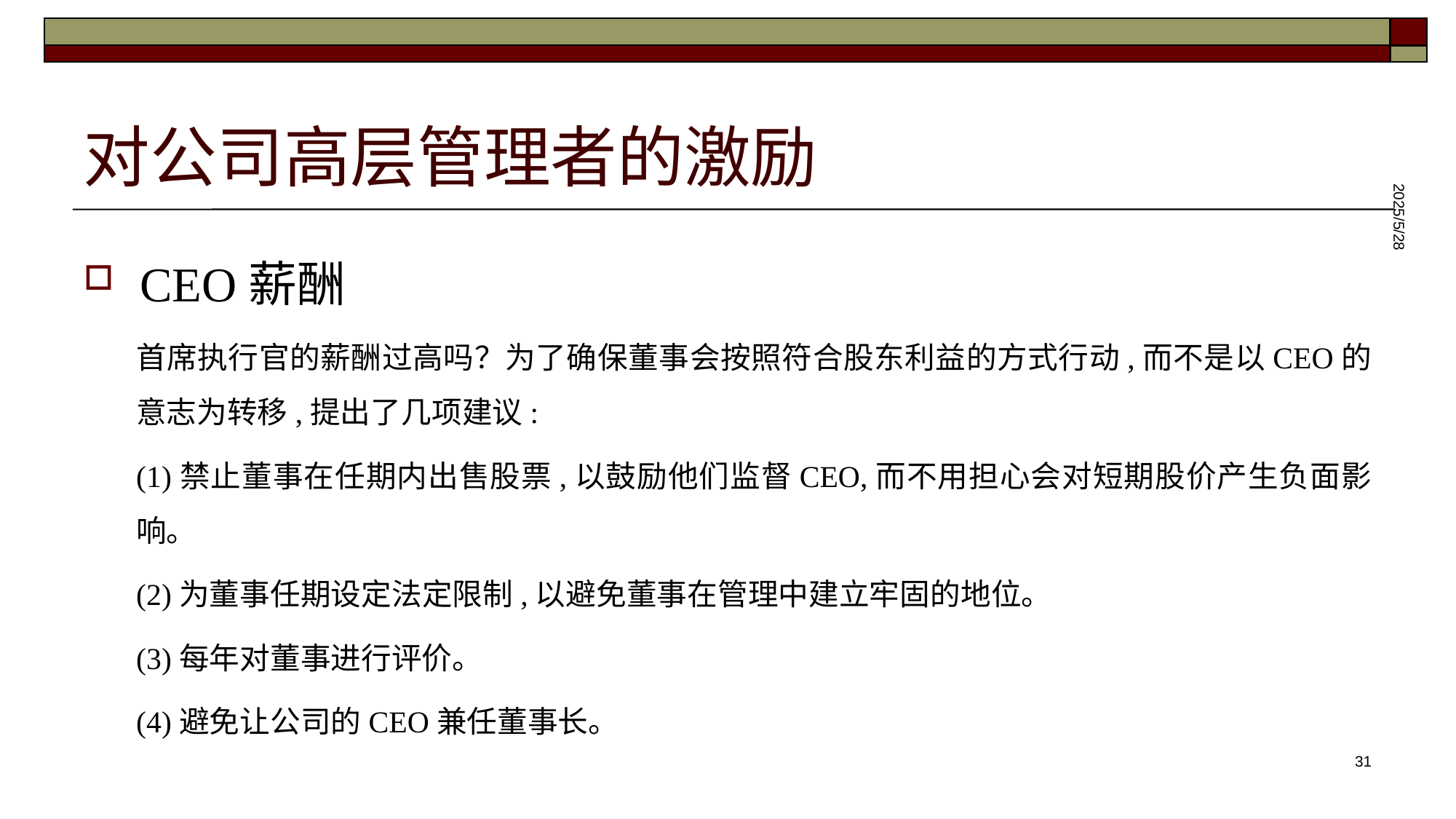

# 对公司高层管理者的激励
2025/5/28
CEO薪酬
首席执行官的薪酬过高吗？为了确保董事会按照符合股东利益的方式行动,而不是以CEO的意志为转移,提出了几项建议:
(1)禁止董事在任期内出售股票,以鼓励他们监督CEO,而不用担心会对短期股价产生负面影响。
(2)为董事任期设定法定限制,以避免董事在管理中建立牢固的地位。
(3)每年对董事进行评价。
(4)避免让公司的CEO兼任董事长。

31